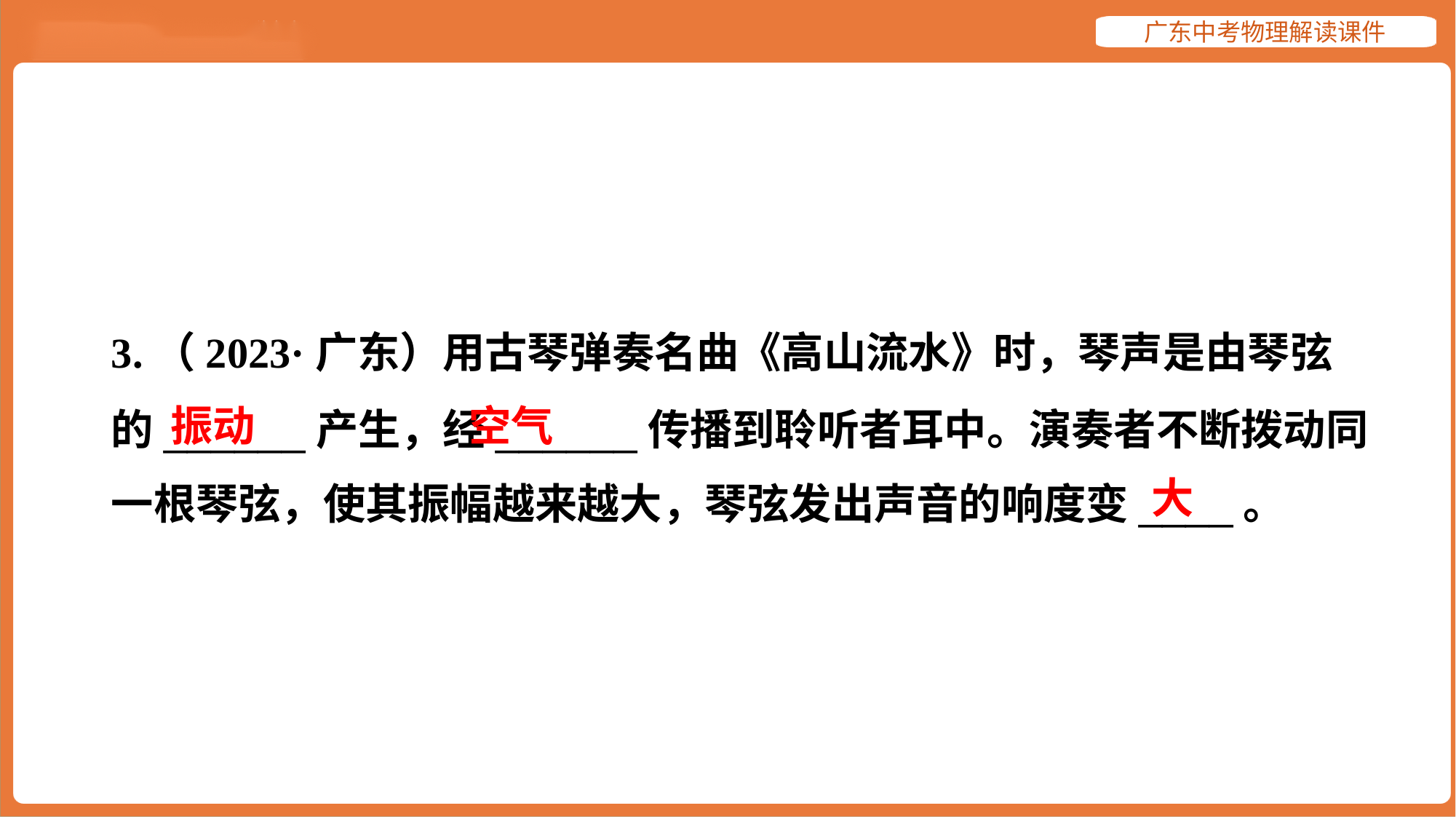

3.（2023·广东）用古琴弹奏名曲《高山流水》时，琴声是由琴弦
的______产生，经______传播到聆听者耳中。演奏者不断拨动同
一根琴弦，使其振幅越来越大，琴弦发出声音的响度变____。
振动
空气
大